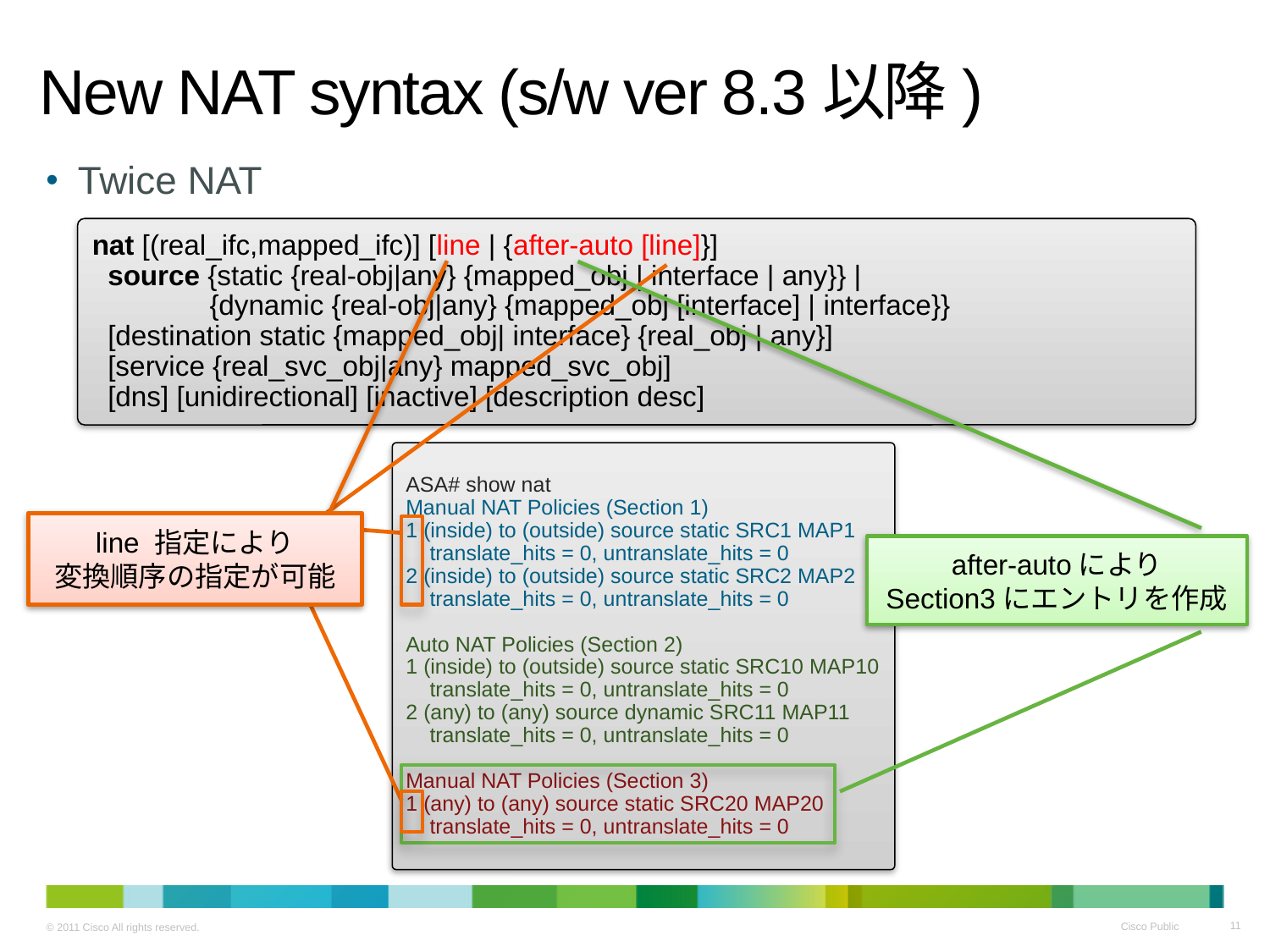

# New NAT syntax (s/w ver 8.3以降)
Twice NAT
nat [(real_ifc,mapped_ifc)] [line | {after-auto [line]}]
  source {static {real-obj|any} {mapped_obj | interface | any}} |
               {dynamic {real-obj|any} {mapped_obj [interface] | interface}}
  [destination static {mapped_obj| interface} {real_obj | any}]
  [service {real_svc_obj|any} mapped_svc_obj]
  [dns] [unidirectional] [inactive] [description desc]
ASA# show nat
Manual NAT Policies (Section 1)
1 (inside) to (outside) source static SRC1 MAP1
    translate_hits = 0, untranslate_hits = 0
2 (inside) to (outside) source static SRC2 MAP2
    translate_hits = 0, untranslate_hits = 0

Auto NAT Policies (Section 2)
1 (inside) to (outside) source static SRC10 MAP10
    translate_hits = 0, untranslate_hits = 0
2 (any) to (any) source dynamic SRC11 MAP11
    translate_hits = 0, untranslate_hits = 0

Manual NAT Policies (Section 3)
1 (any) to (any) source static SRC20 MAP20
    translate_hits = 0, untranslate_hits = 0
line 指定により
変換順序の指定が可能

after-autoにより
Section3にエントリを作成